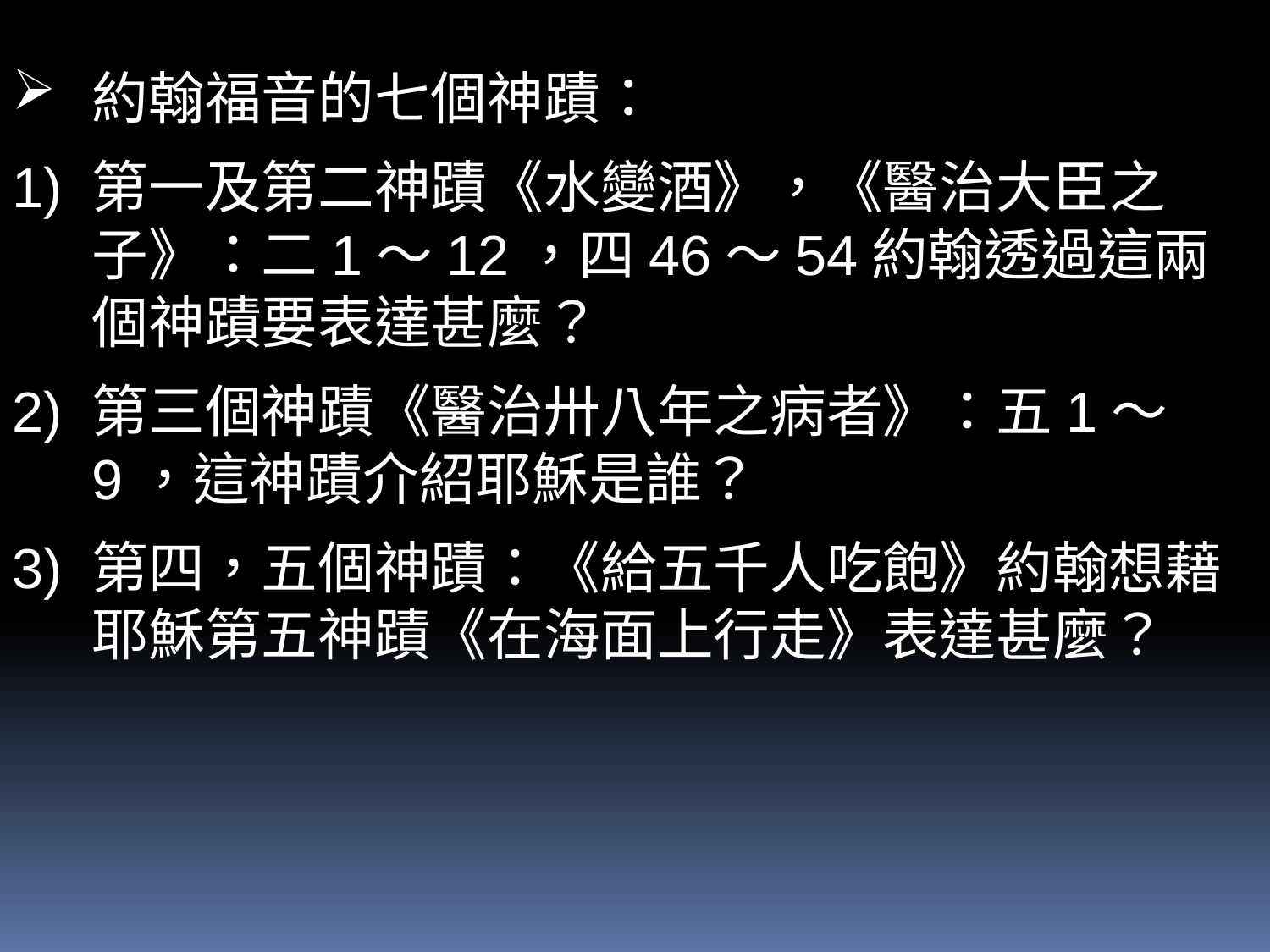

約翰福音的七個神蹟：
第一及第二神蹟《水變酒》，《醫治大臣之子》：二1～12，四46～54約翰透過這兩個神蹟要表達甚麼？
第三個神蹟《醫治卅八年之病者》：五1～9，這神蹟介紹耶穌是誰？
第四，五個神蹟：《給五千人吃飽》約翰想藉耶穌第五神蹟《在海面上行走》表達甚麼？